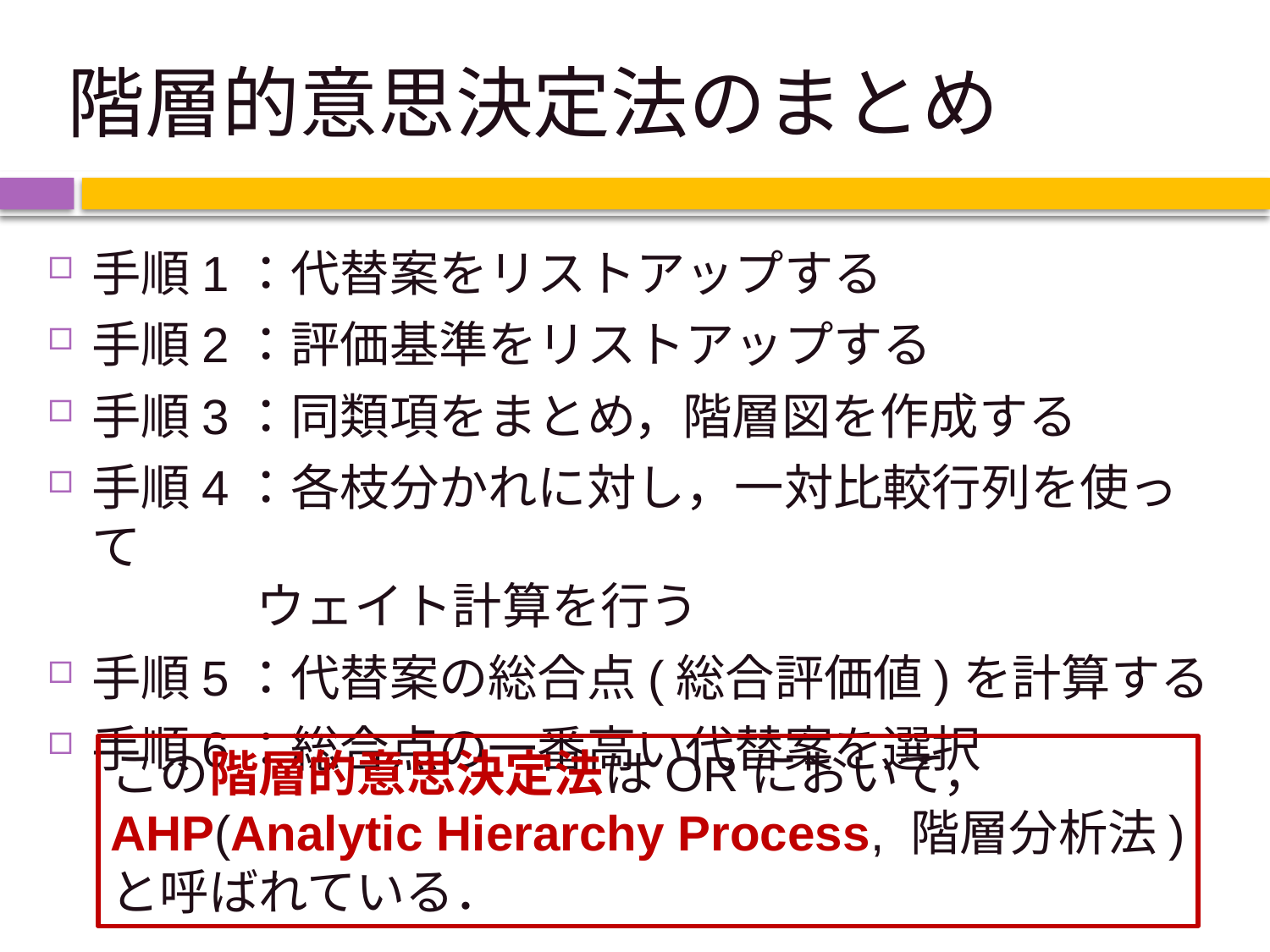

# 階層的意思決定法のまとめ
手順1：代替案をリストアップする
手順2：評価基準をリストアップする
手順3：同類項をまとめ，階層図を作成する
手順4：各枝分かれに対し，一対比較行列を使って
　　　　 ウェイト計算を行う
手順5：代替案の総合点(総合評価値)を計算する
手順6：総合点の一番高い代替案を選択

この階層的意思決定法はORにおいて，
AHP(Analytic Hierarchy Process, 階層分析法)
と呼ばれている．